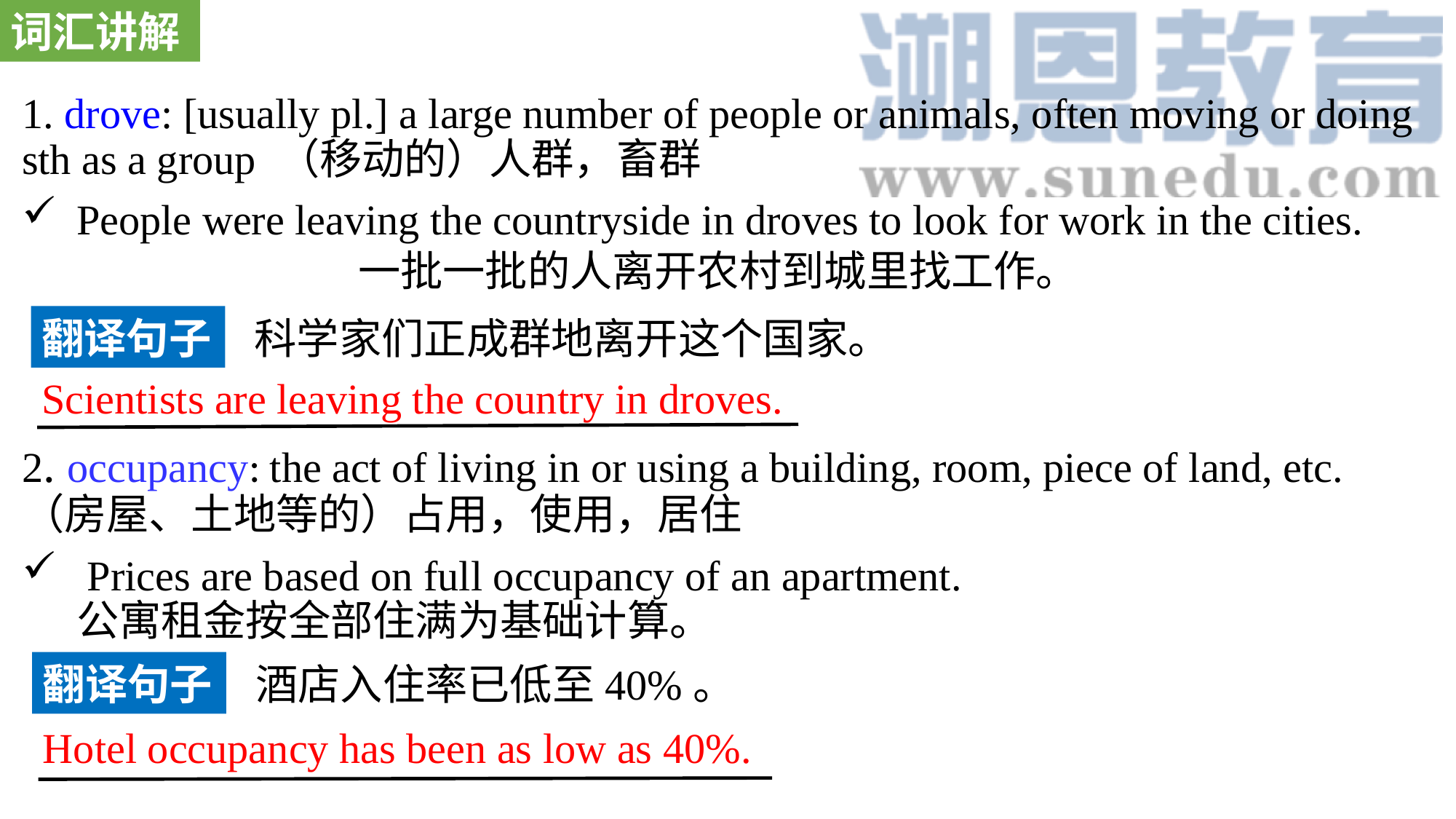

词汇讲解
1. drove: [usually pl.] a large number of people or animals, often moving or doing sth as a group （移动的）人群，畜群
People were leaving the countryside in droves to look for work in the cities.                                 一批一批的人离开农村到城里找工作。

2. occupancy: the act of living in or using a building, room, piece of land, etc. （房屋、土地等的）占用，使用，居住
 Prices are based on full occupancy of an apartment.                                          公寓租金按全部住满为基础计算。
翻译句子
科学家们正成群地离开这个国家。
Scientists are leaving the country in droves.
翻译句子
酒店入住率已低至40%。
Hotel occupancy has been as low as 40%.